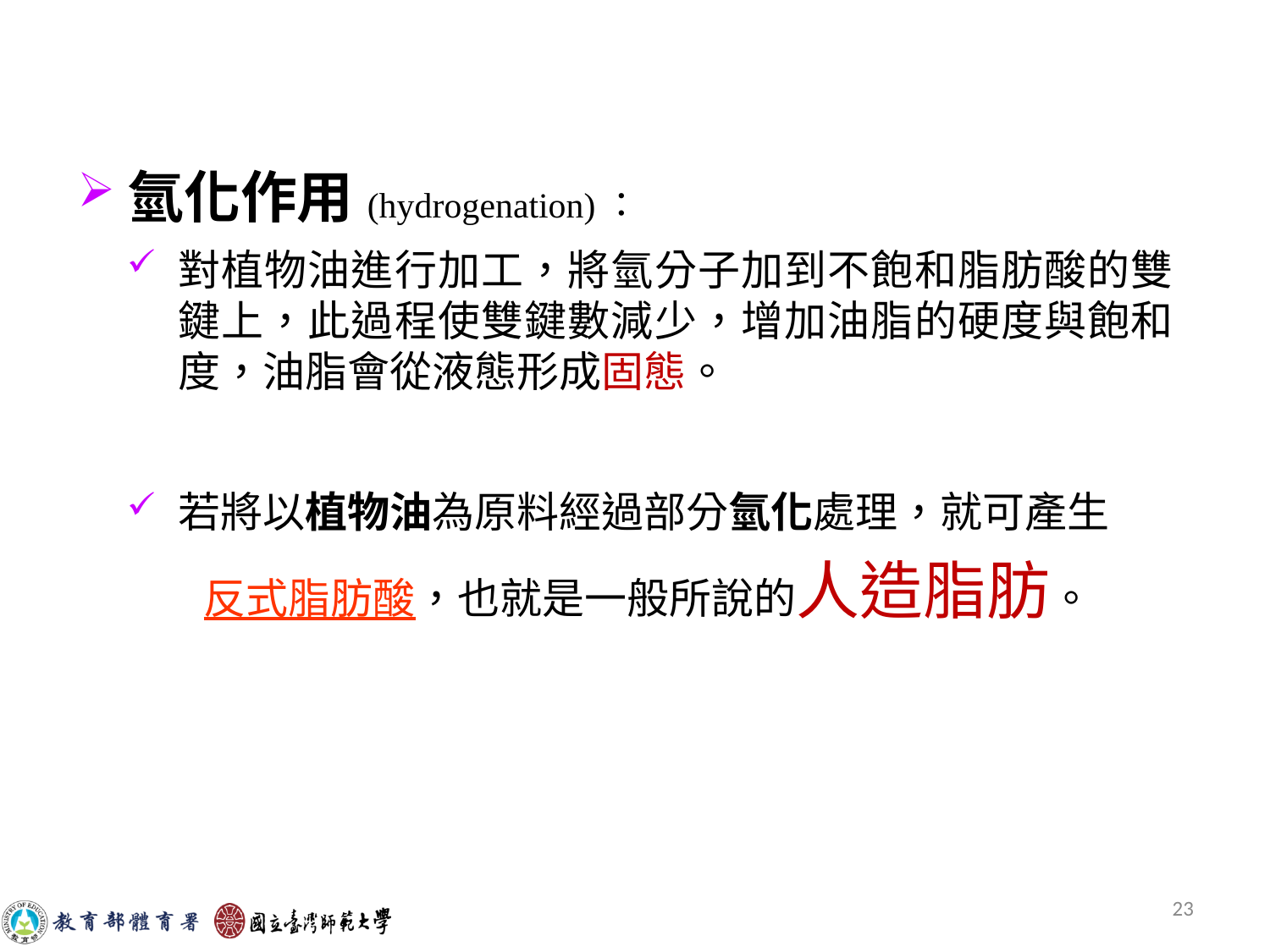

#
氫化作用(hydrogenation)：
對植物油進行加工，將氫分子加到不飽和脂肪酸的雙鍵上，此過程使雙鍵數減少，增加油脂的硬度與飽和度，油脂會從液態形成固態。

若將以植物油為原料經過部分氫化處理，就可產生
       反式脂肪酸，也就是一般所說的人造脂肪。
23